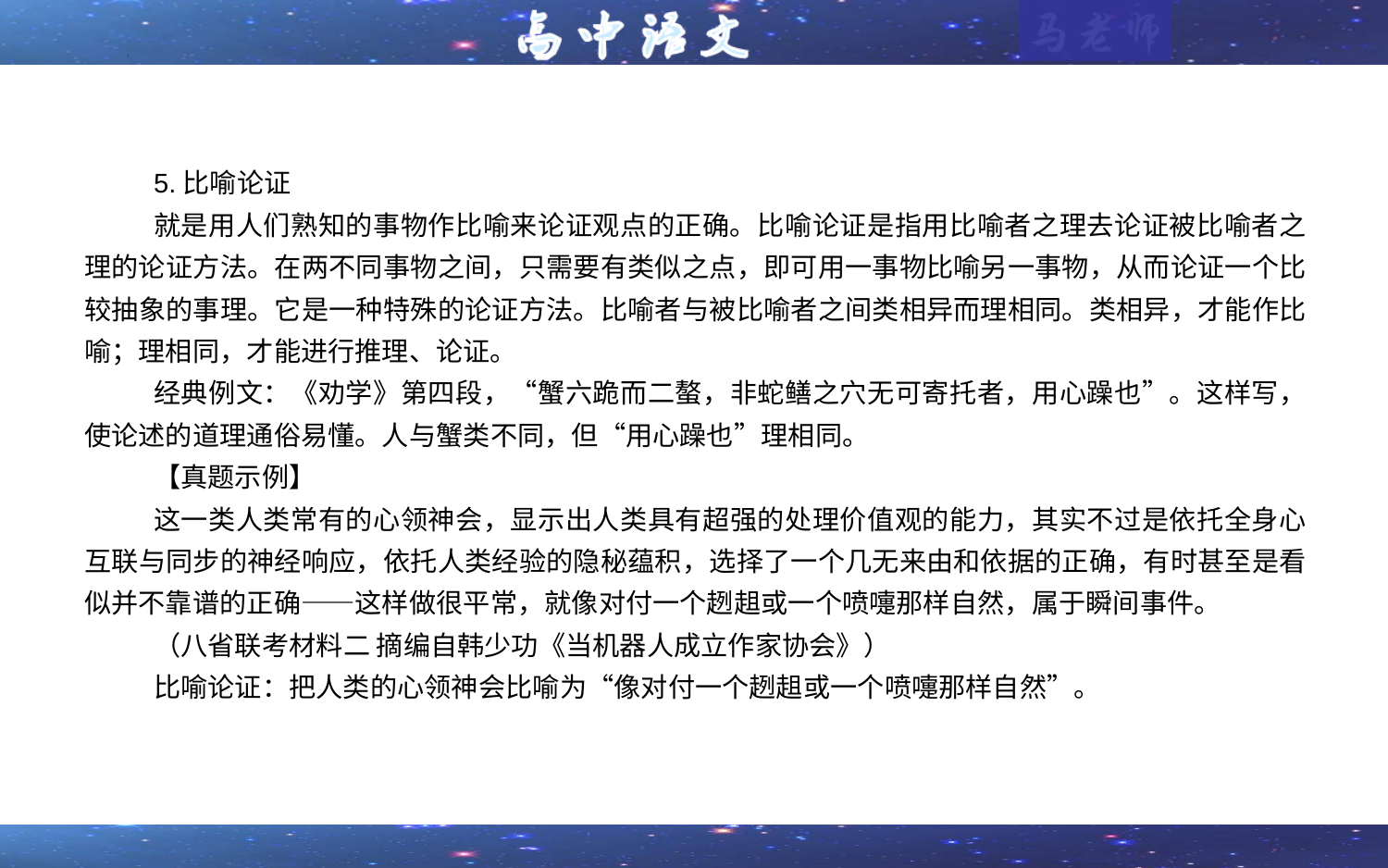

5.比喻论证
就是用人们熟知的事物作比喻来论证观点的正确。比喻论证是指用比喻者之理去论证被比喻者之理的论证方法。在两不同事物之间，只需要有类似之点，即可用一事物比喻另一事物，从而论证一个比较抽象的事理。它是一种特殊的论证方法。比喻者与被比喻者之间类相异而理相同。类相异，才能作比喻；理相同，才能进行推理、论证。
经典例文：《劝学》第四段，“蟹六跪而二螯，非蛇鳝之穴无可寄托者，用心躁也”。这样写，使论述的道理通俗易懂。人与蟹类不同，但“用心躁也”理相同。
【真题示例】
这一类人类常有的心领神会，显示出人类具有超强的处理价值观的能力，其实不过是依托全身心互联与同步的神经响应，依托人类经验的隐秘蕴积，选择了一个几无来由和依据的正确，有时甚至是看似并不靠谱的正确——这样做很平常，就像对付一个趔趄或一个喷嚏那样自然，属于瞬间事件。
（八省联考材料二 摘编自韩少功《当机器人成立作家协会》）
比喻论证：把人类的心领神会比喻为“像对付一个趔趄或一个喷嚏那样自然”。